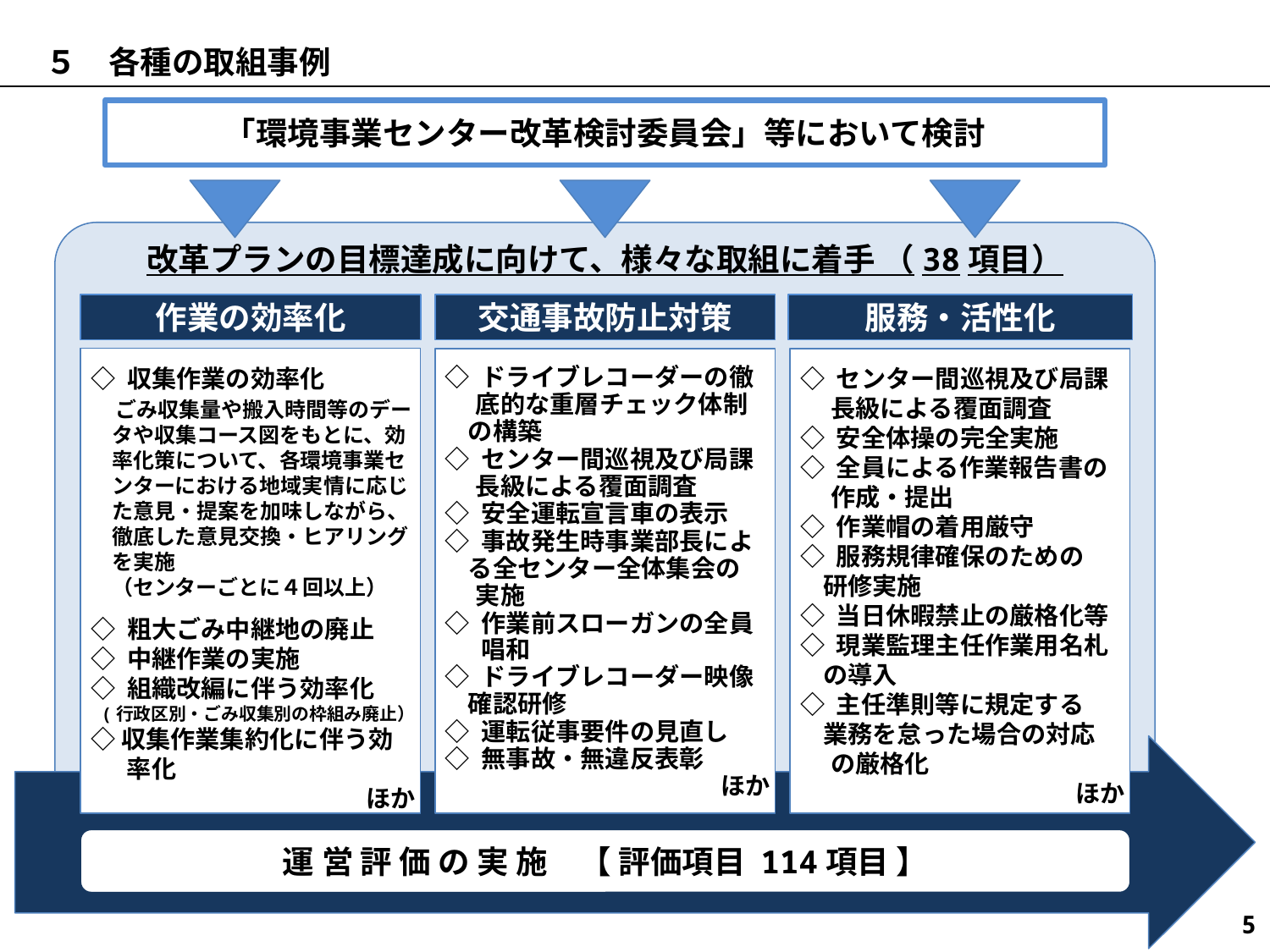

５　各種の取組事例
「環境事業センター改革検討委員会」等において検討

改革プランの目標達成に向けて、様々な取組に着手 （38項目）

作業の効率化
交通事故防止対策
服務・活性化

◇ 収集作業の効率化
　ごみ収集量や搬入時間等のデー
　タや収集コース図をもとに、効
　率化策について、各環境事業セ
　ンターにおける地域実情に応じ
　た意見・提案を加味しながら、
　徹底した意見交換・ヒアリング
　を実施
　（センターごとに４回以上）

◇ 粗大ごみ中継地の廃止
◇ 中継作業の実施
◇ 組織改編に伴う効率化
 (行政区別・ごみ収集別の枠組み廃止）◇ 収集作業集約化に伴う効
 　率化
ほか
◇ ドライブレコーダーの徹
　 底的な重層チェック体制
   の構築
◇ センター間巡視及び局課
　 長級による覆面調査
◇ 安全運転宣言車の表示
◇ 事故発生時事業部長によ
   る全センター全体集会の
　 実施
◇ 作業前スローガンの全員
 　唱和
◇ ドライブレコーダー映像
   確認研修
◇ 運転従事要件の見直し
◇ 無事故・無違反表彰
ほか
◇ センター間巡視及び局課
　 長級による覆面調査
◇ 安全体操の完全実施
◇ 全員による作業報告書の
　 作成・提出
◇ 作業帽の着用厳守
◇ 服務規律確保のための
   研修実施
◇ 当日休暇禁止の厳格化等
◇ 現業監理主任作業用名札
   の導入
◇ 主任準則等に規定する
   業務を怠った場合の対応
　 の厳格化
ほか
運 営 評 価 の 実 施　【 評価項目 114項目 】
5